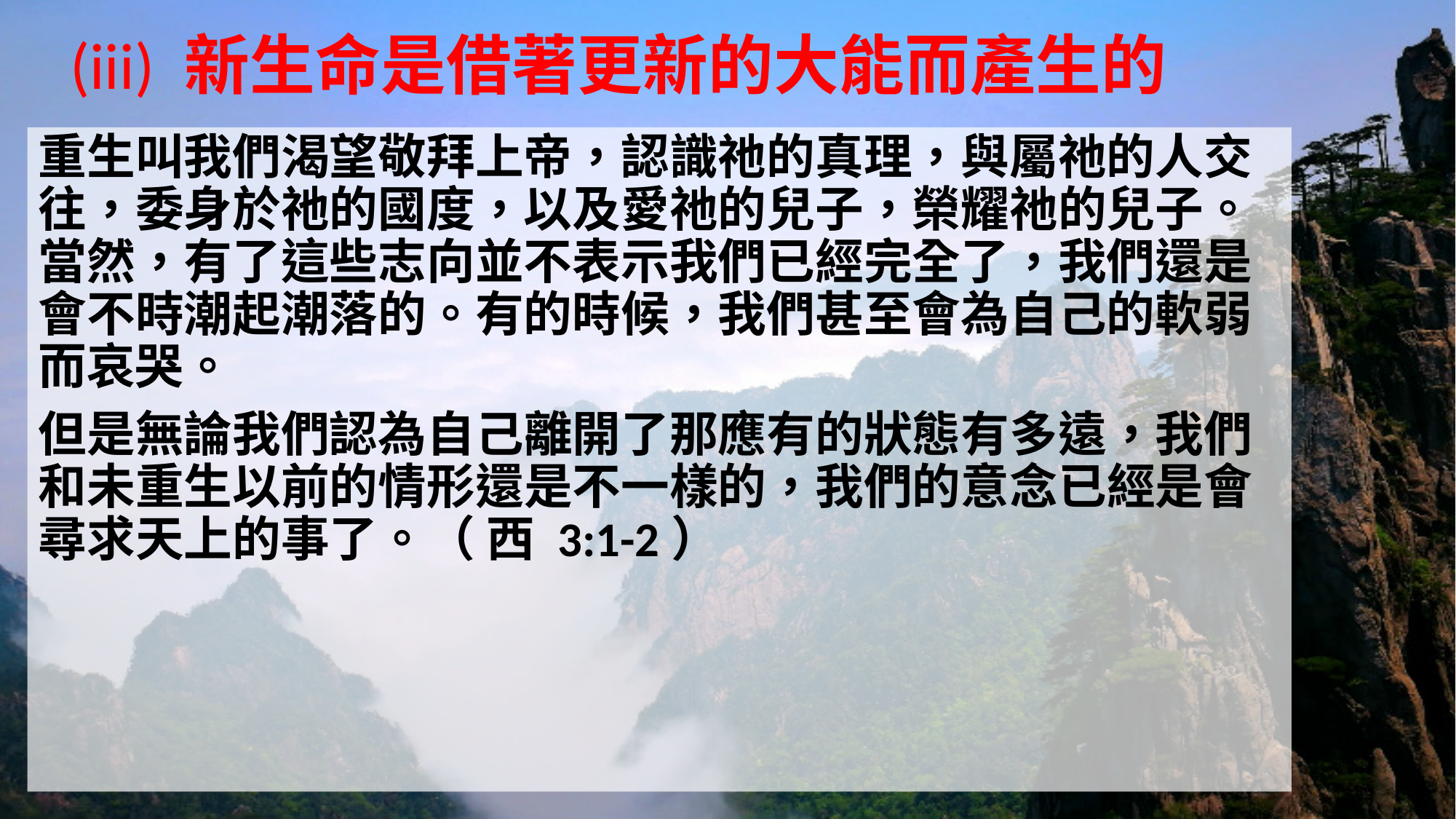

# (iii) 新生命是借著更新的大能而產生的
重生叫我們渴望敬拜上帝，認識祂的真理，與屬祂的人交往，委身於祂的國度，以及愛祂的兒子，榮耀祂的兒子。當然，有了這些志向並不表示我們已經完全了，我們還是會不時潮起潮落的。有的時候，我們甚至會為自己的軟弱而哀哭。
但是無論我們認為自己離開了那應有的狀態有多遠，我們和未重生以前的情形還是不一樣的，我們的意念已經是會尋求天上的事了。（ 西 3:1-2）